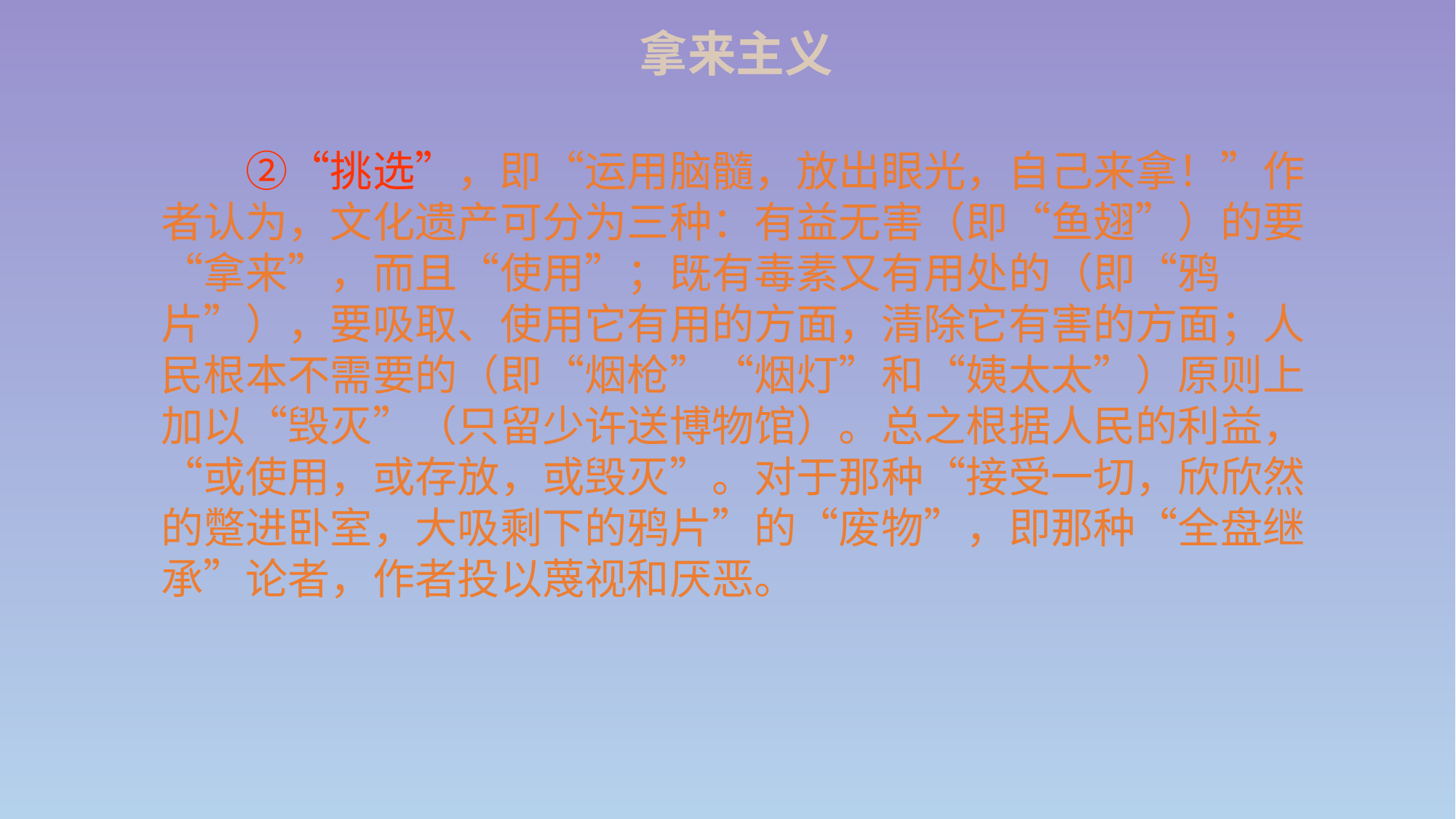

拿来主义
　　②“挑选”，即“运用脑髓，放出眼光，自己来拿！”作者认为，文化遗产可分为三种：有益无害（即“鱼翅”）的要“拿来”，而且“使用”；既有毒素又有用处的（即“鸦片”），要吸取、使用它有用的方面，清除它有害的方面；人民根本不需要的（即“烟枪”“烟灯”和“姨太太”）原则上加以“毁灭”（只留少许送博物馆）。总之根据人民的利益，“或使用，或存放，或毁灭”。对于那种“接受一切，欣欣然的蹩进卧室，大吸剩下的鸦片”的“废物”，即那种“全盘继承”论者，作者投以蔑视和厌恶。